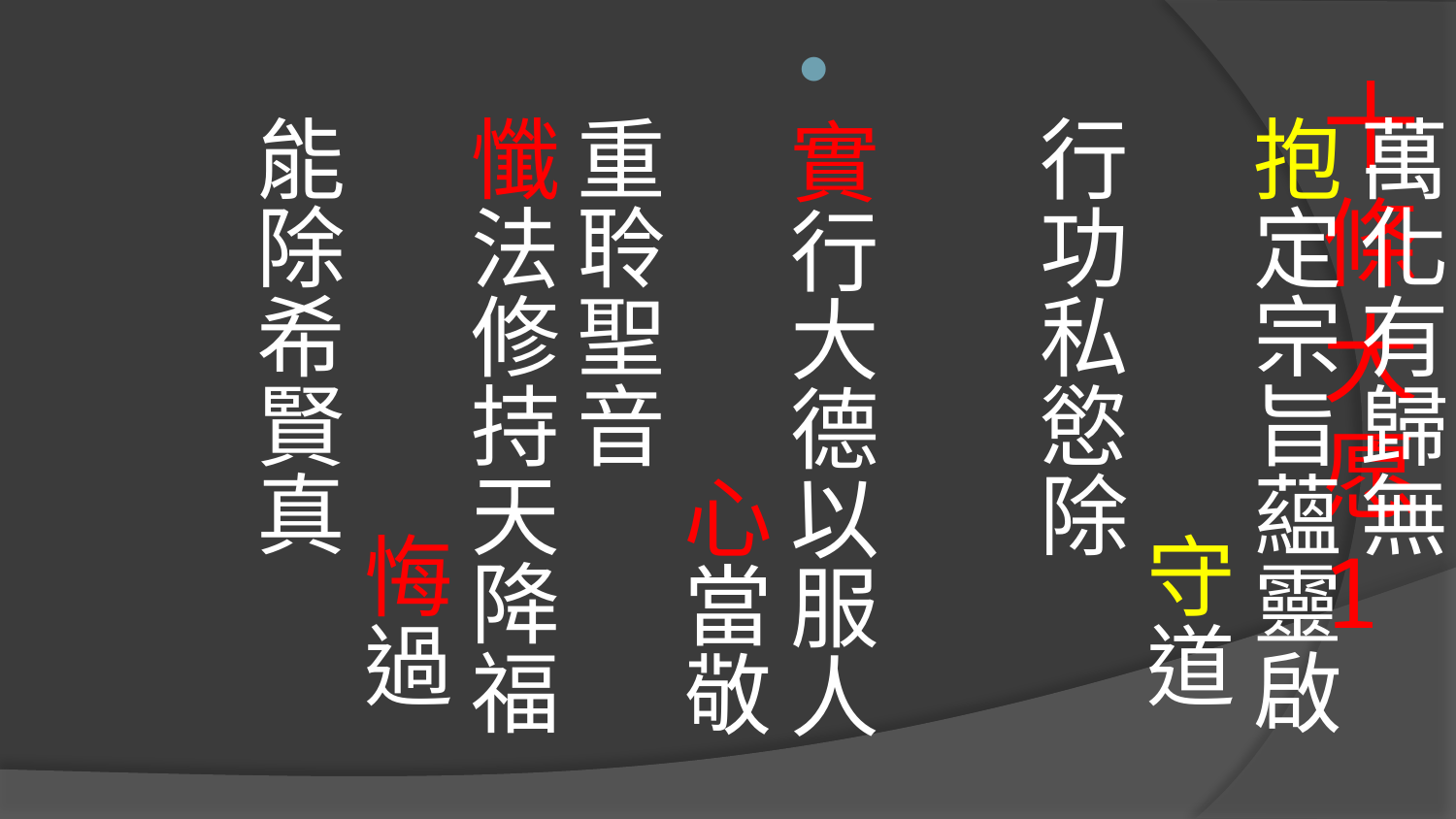

誠意正心性自如                      心歸萬化有歸無
抱定宗旨蘊靈啟                       守道行功私慾除

實行大德以服人                    心當敬重聆聖音
懺法修持天降福                       悔過能除希賢真

# 十條大愿 1